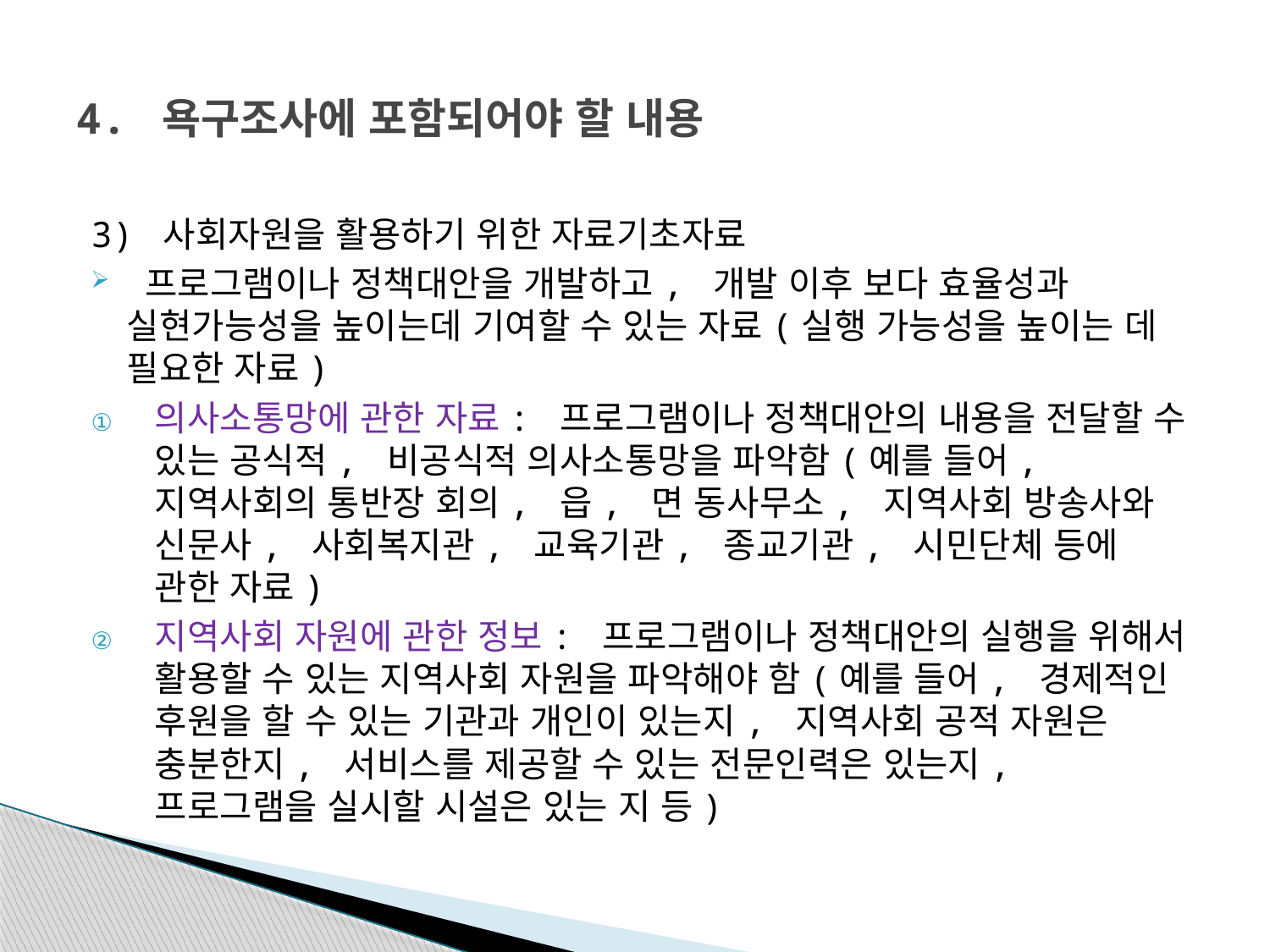

# 4. 욕구조사에 포함되어야 할 내용
3) 사회자원을 활용하기 위한 자료기초자료
 프로그램이나 정책대안을 개발하고, 개발 이후 보다 효율성과 실현가능성을 높이는데 기여할 수 있는 자료(실행 가능성을 높이는 데 필요한 자료)
의사소통망에 관한 자료: 프로그램이나 정책대안의 내용을 전달할 수 있는 공식적, 비공식적 의사소통망을 파악함(예를 들어, 지역사회의 통반장 회의, 읍, 면 동사무소, 지역사회 방송사와 신문사, 사회복지관, 교육기관, 종교기관, 시민단체 등에 관한 자료)
지역사회 자원에 관한 정보: 프로그램이나 정책대안의 실행을 위해서 활용할 수 있는 지역사회 자원을 파악해야 함(예를 들어, 경제적인 후원을 할 수 있는 기관과 개인이 있는지, 지역사회 공적 자원은 충분한지, 서비스를 제공할 수 있는 전문인력은 있는지, 프로그램을 실시할 시설은 있는 지 등)